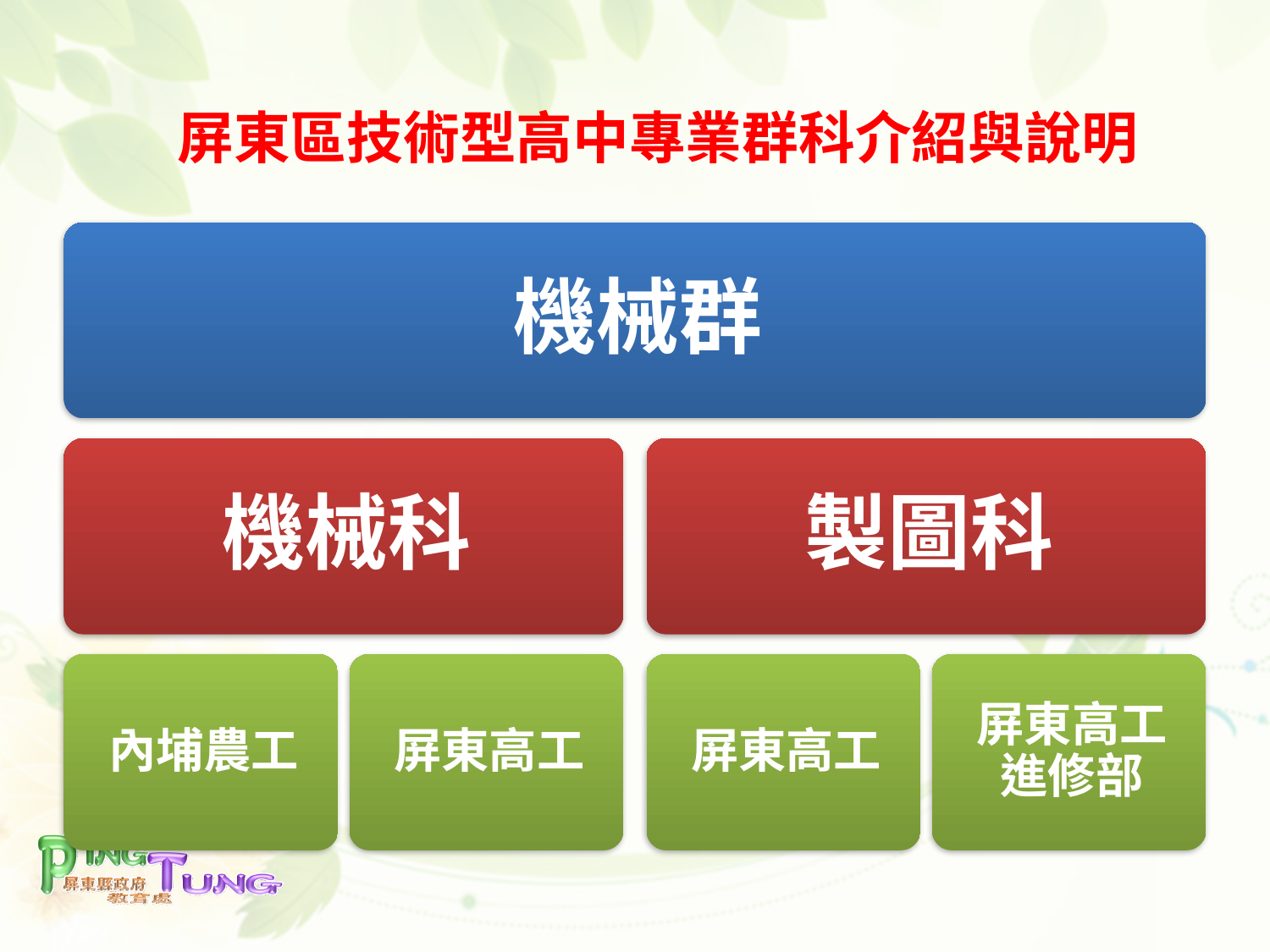

屏東區技術型高中專業群科介紹與說明
機械群
機械科
內埔農工
屏東高工
製圖科
屏東高工
屏東高工進修部